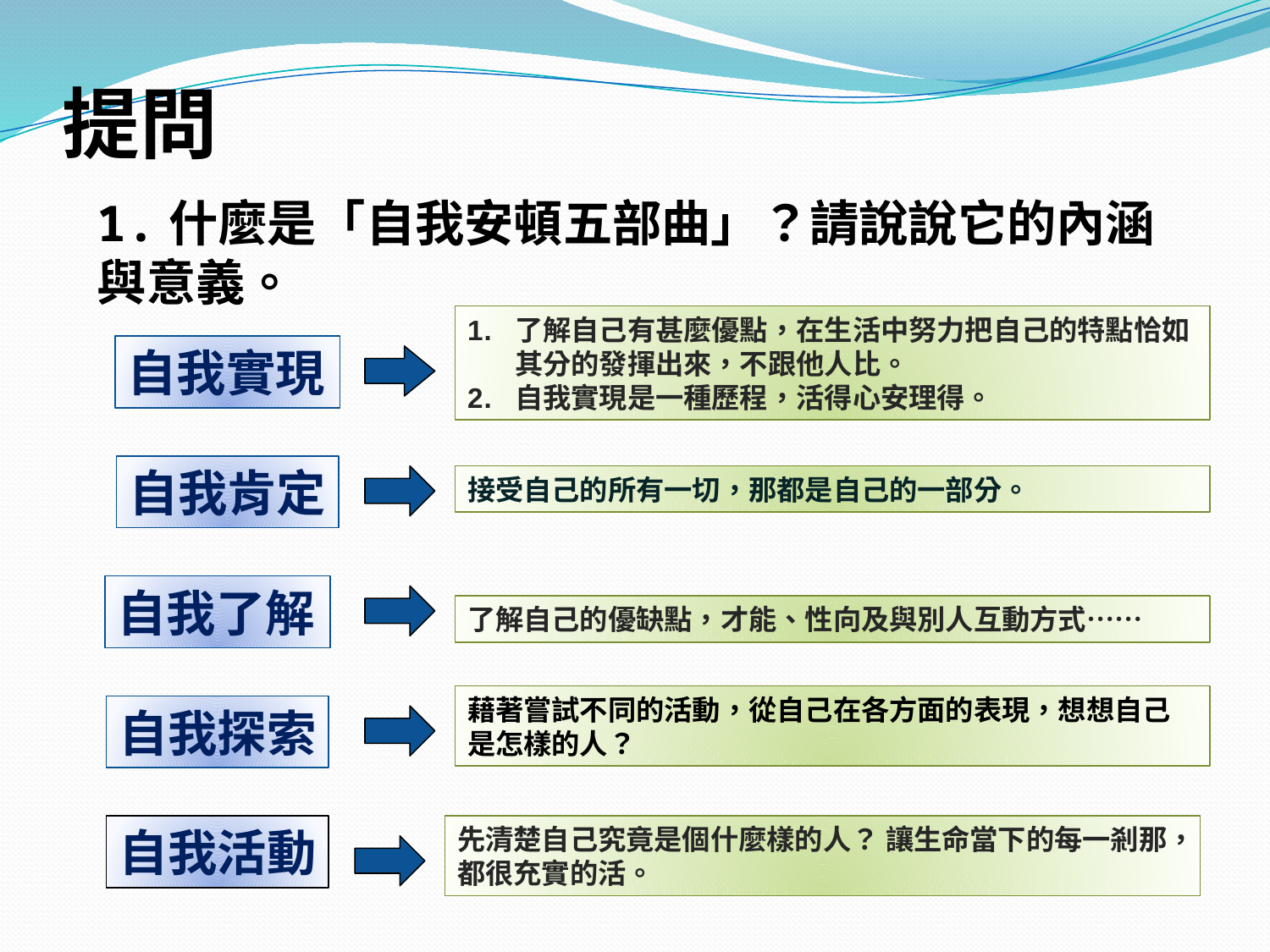

提問
1.什麼是「自我安頓五部曲」？請說說它的內涵與意義。
了解自己有甚麼優點，在生活中努力把自己的特點恰如其分的發揮出來，不跟他人比。
自我實現是一種歷程，活得心安理得。
自我實現

自我肯定

接受自己的所有一切，那都是自己的一部分。
自我了解

了解自己的優缺點，才能、性向及與別人互動方式……
藉著嘗試不同的活動，從自己在各方面的表現，想想自己是怎樣的人？
自我探索

自我活動
先清楚自己究竟是個什麼樣的人？ 讓生命當下的每一剎那，都很充實的活。